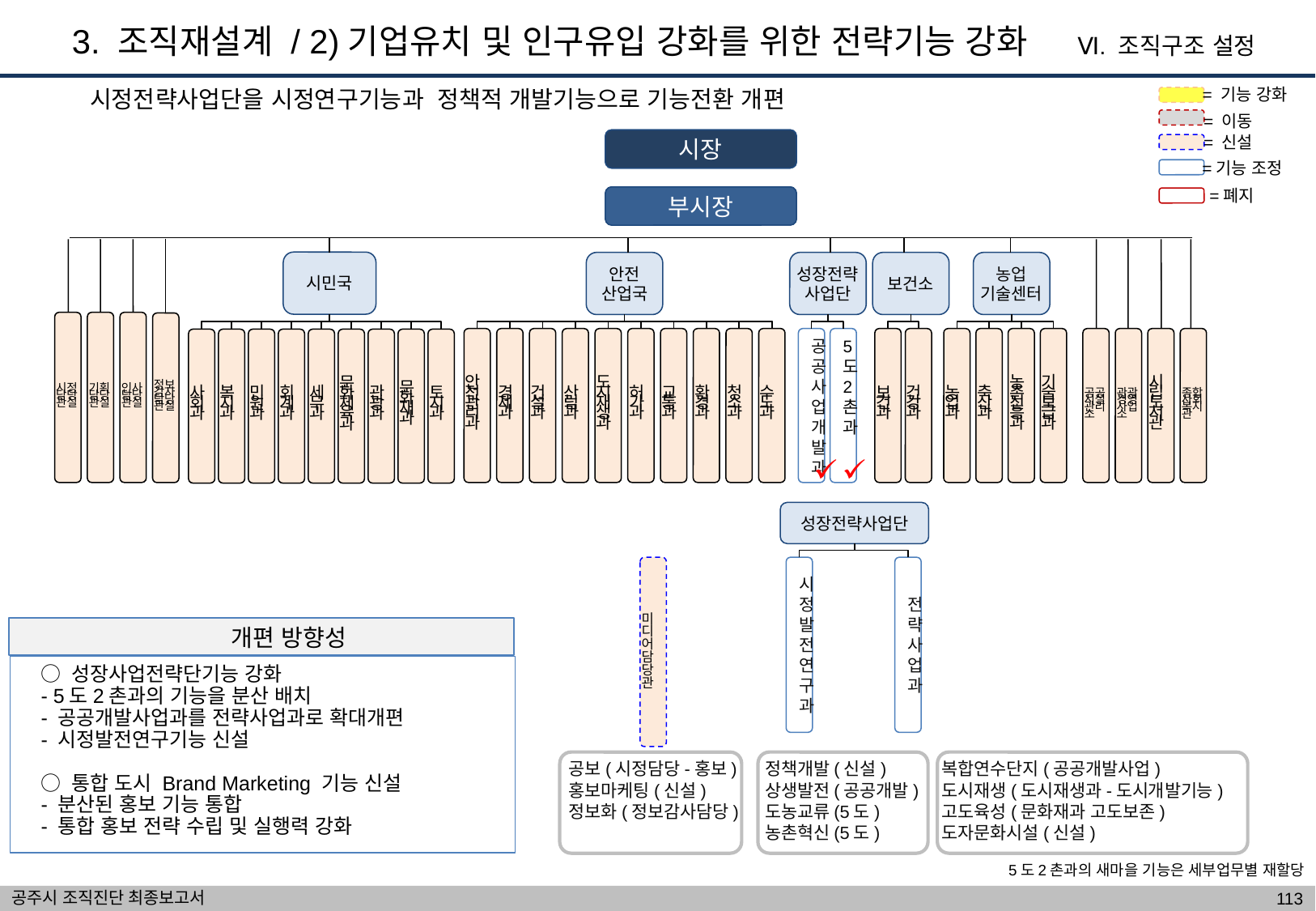

3. 조직재설계 / 2)기업유치 및 인구유입 강화를 위한 전략기능 강화
Ⅵ. 조직구조 설정
= 기능 강화
시정전략사업단을 시정연구기능과  정책적 개발기능으로 기능전환 개편

= 이동

= 신설
시장
시장

=기능 조정

=폐지
부시장
부시장

시민국
안전
산업국
성장전략사업단
보건소
농업
기술센터
시정담당관실
기획담당관실
인사담당관실
정보감사담당관실
안전관리과
경제과
건설과
산림과
도시재생과
허가과
교통과
환경과
청소과
수도과
공공사업개발과
5도2촌과
보건과
건강과
농업과
축산과
농촌진흥과
기술보급과
공공시설관리소
관광경영사업소
시립도서관
종합사회복지관
사회과
복지과
민원과
회계과
세무과
문화체육과
관광과
문화재과
토지과

성장전략사업단
미디어담당관
시정발전연구과
전략사업과
개편 방향성

○ 성장사업전략단기능 강화
- 5도2촌과의 기능을 분산 배치
- 공공개발사업과를 전략사업과로 확대개편
- 시정발전연구기능 신설

○ 통합 도시 Brand Marketing 기능 신설
- 분산된 홍보 기능 통합
- 통합 홍보 전략 수립 및 실행력 강화
공보(시정담당-홍보)
홍보마케팅(신설)
정보화(정보감사담당)

정책개발(신설)
상생발전(공공개발)
도농교류(5도)
농촌혁신(5도)

복합연수단지(공공개발사업)
도시재생(도시재생과-도시개발기능)
고도육성(문화재과 고도보존)
도자문화시설(신설)

5도2촌과의 새마을 기능은 세부업무별 재할당